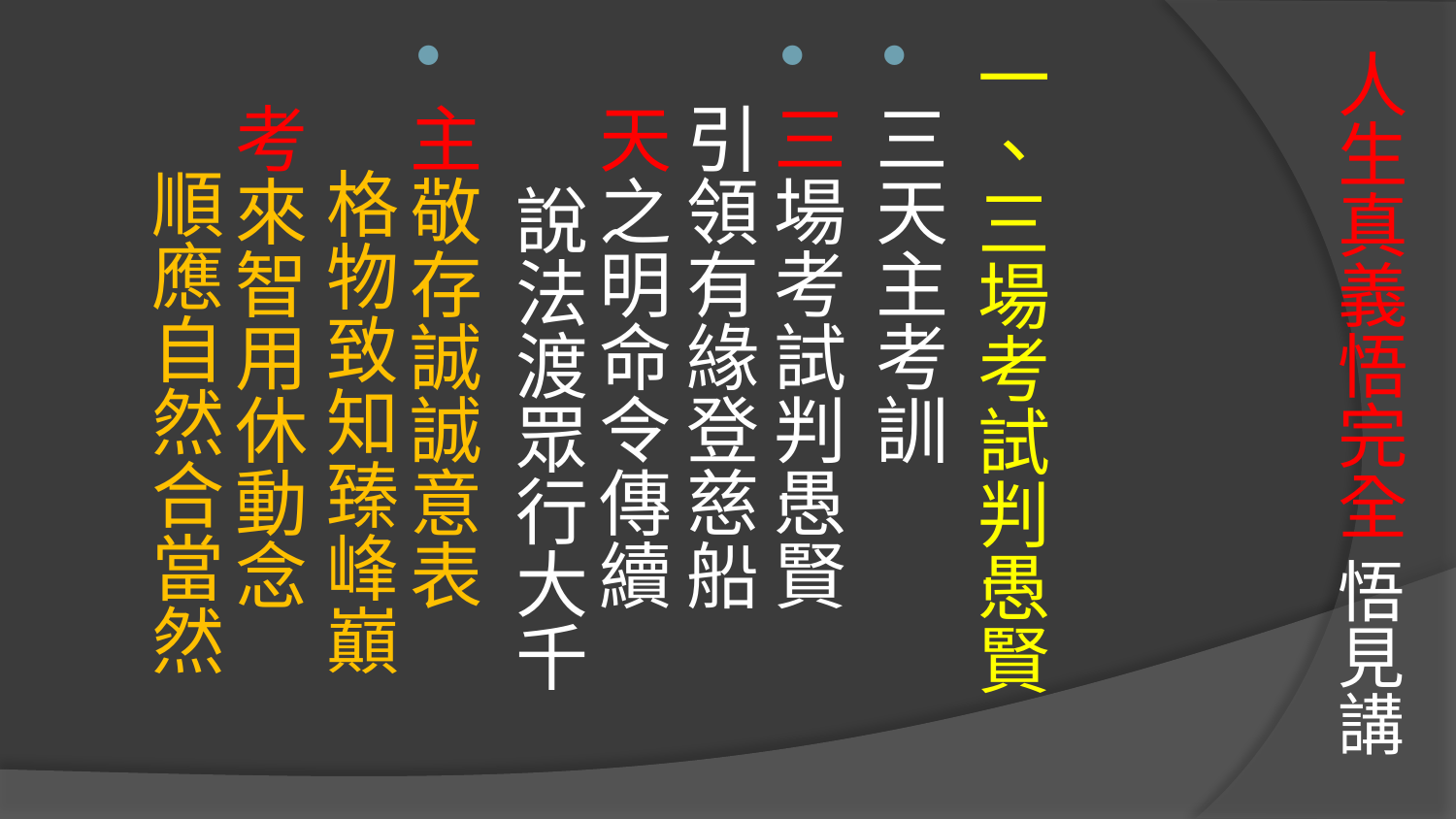

# 人生真義悟完全 悟見講
一、三場考試判愚賢
三天主考訓
三場考試判愚賢　       引領有緣登慈船　
天之明命令傳續　            說法渡眾行大千
主敬存誠誠意表　           格物致知臻峰巔　
考來智用休動念　           順應自然合當然